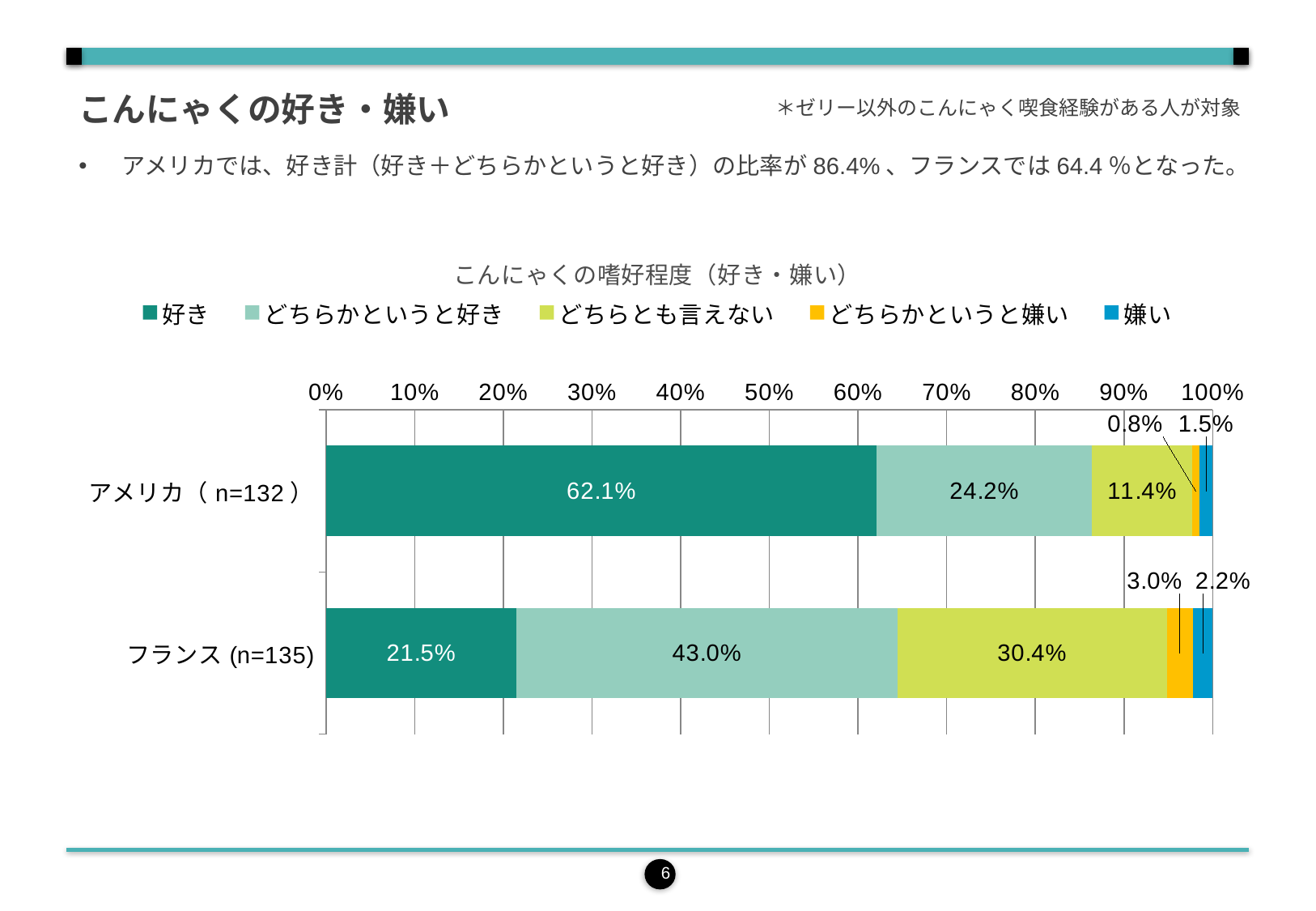

こんにゃくの好き・嫌い
＊ゼリー以外のこんにゃく喫食経験がある人が対象
アメリカでは、好き計（好き＋どちらかというと好き）の比率が86.4%、フランスでは64.4％となった。

### Chart: こんにゃくの嗜好程度（好き・嫌い）

| Category | 好き | どちらかというと好き | どちらとも言えない | どちらかというと嫌い | 嫌い |
|---|---|---|---|---|---|
| アメリカ（n=132） | 62.121212121212125 | 24.242424242424242 | 11.363636363636363 | 0.7575757575757576 | 1.5151515151515151 |
| フランス(n=135) | 21.48148148148148 | 42.96296296296296 | 30.37037037037037 | 2.962962962962963 | 2.2222222222222223 |
6